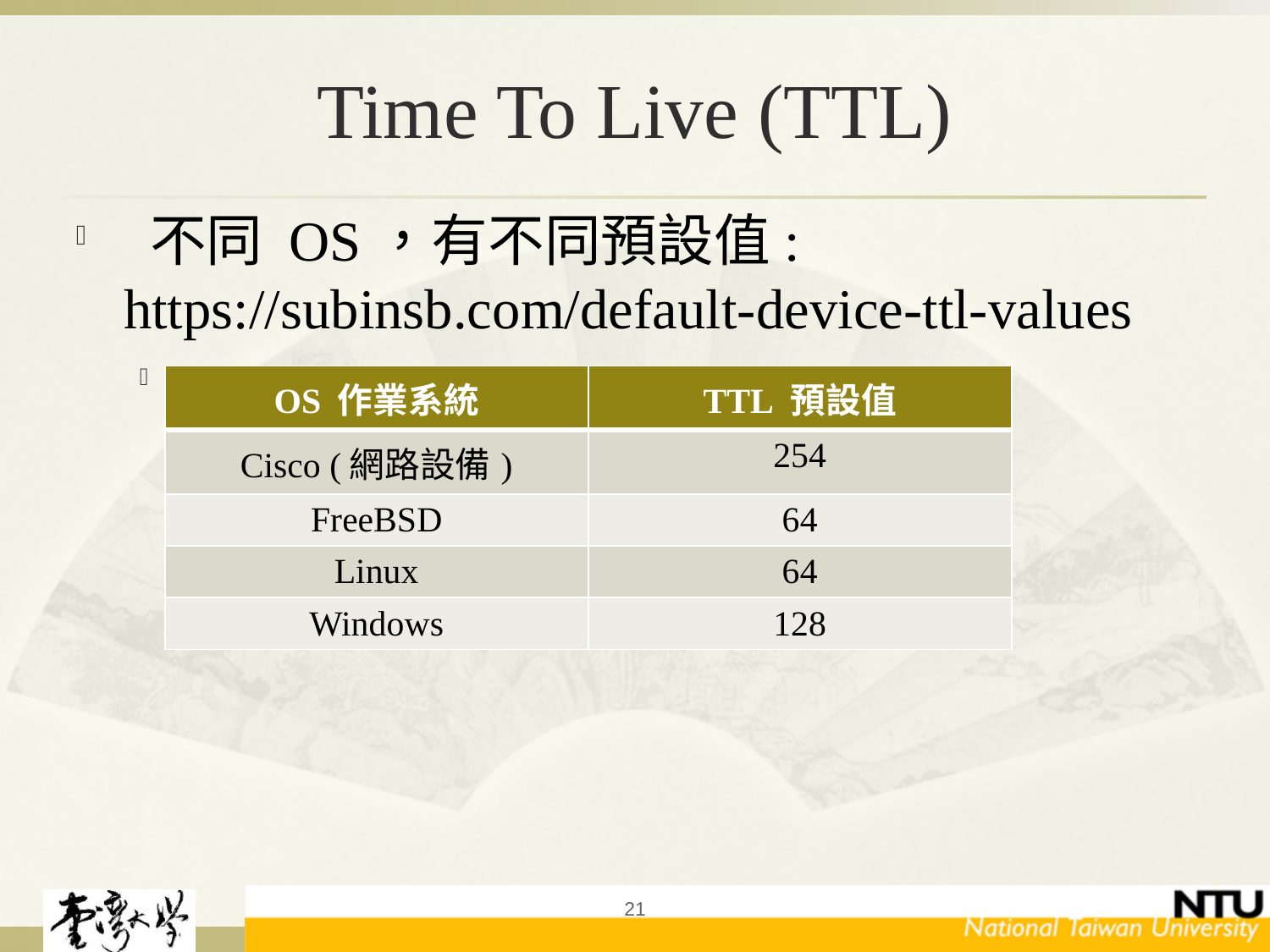

# Time To Live (TTL)
 不同 OS，有不同預設值: https://subinsb.com/default-device-ttl-values

| OS 作業系統 | TTL 預設值 |
| --- | --- |
| Cisco (網路設備) | 254 |
| FreeBSD | 64 |
| Linux | 64 |
| Windows | 128 |
21